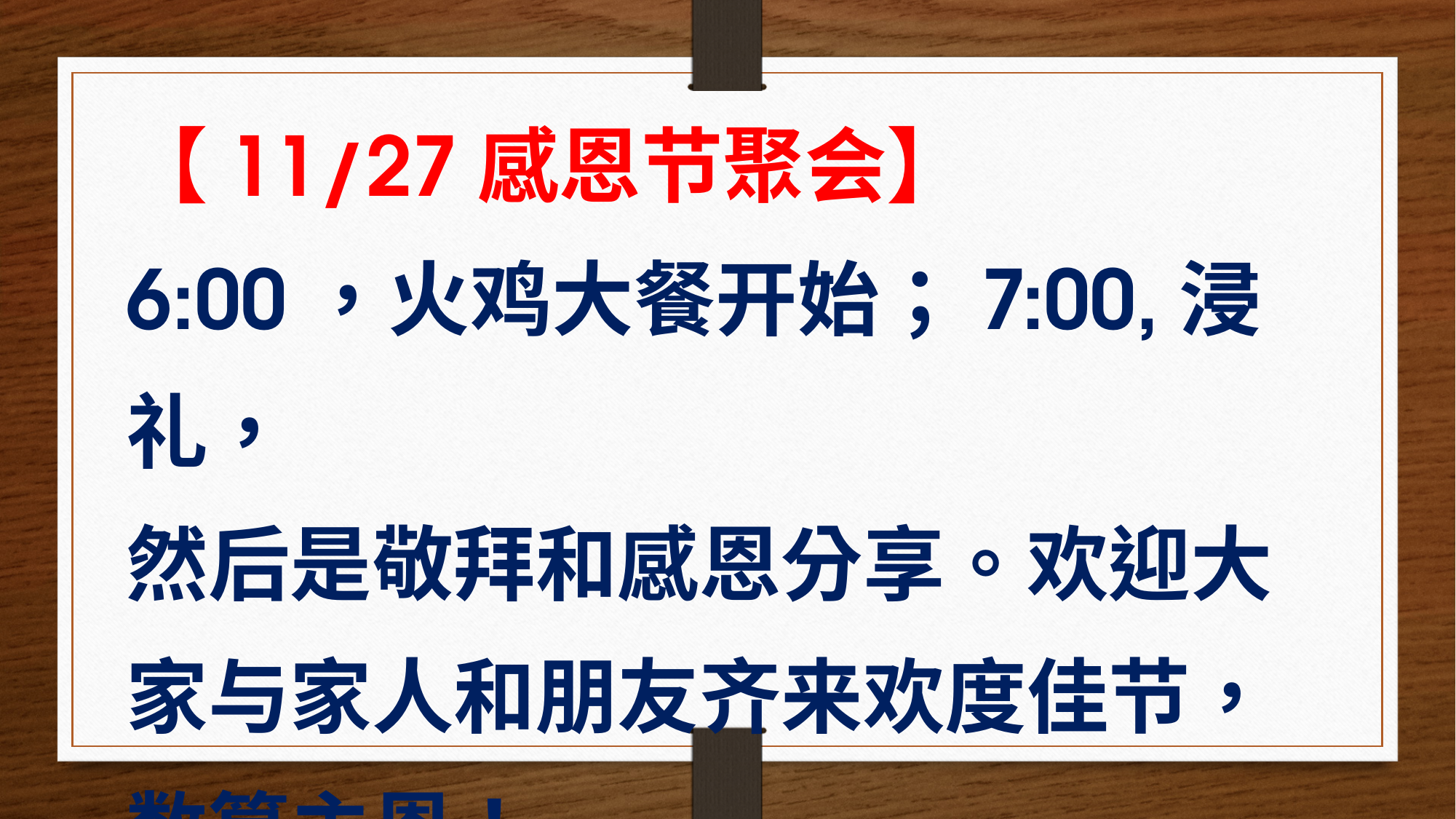

【11/27感恩节聚会】
6:00，火鸡大餐开始；7:00,浸礼，
然后是敬拜和感恩分享。欢迎大家与家人和朋友齐来欢度佳节，数算主恩！